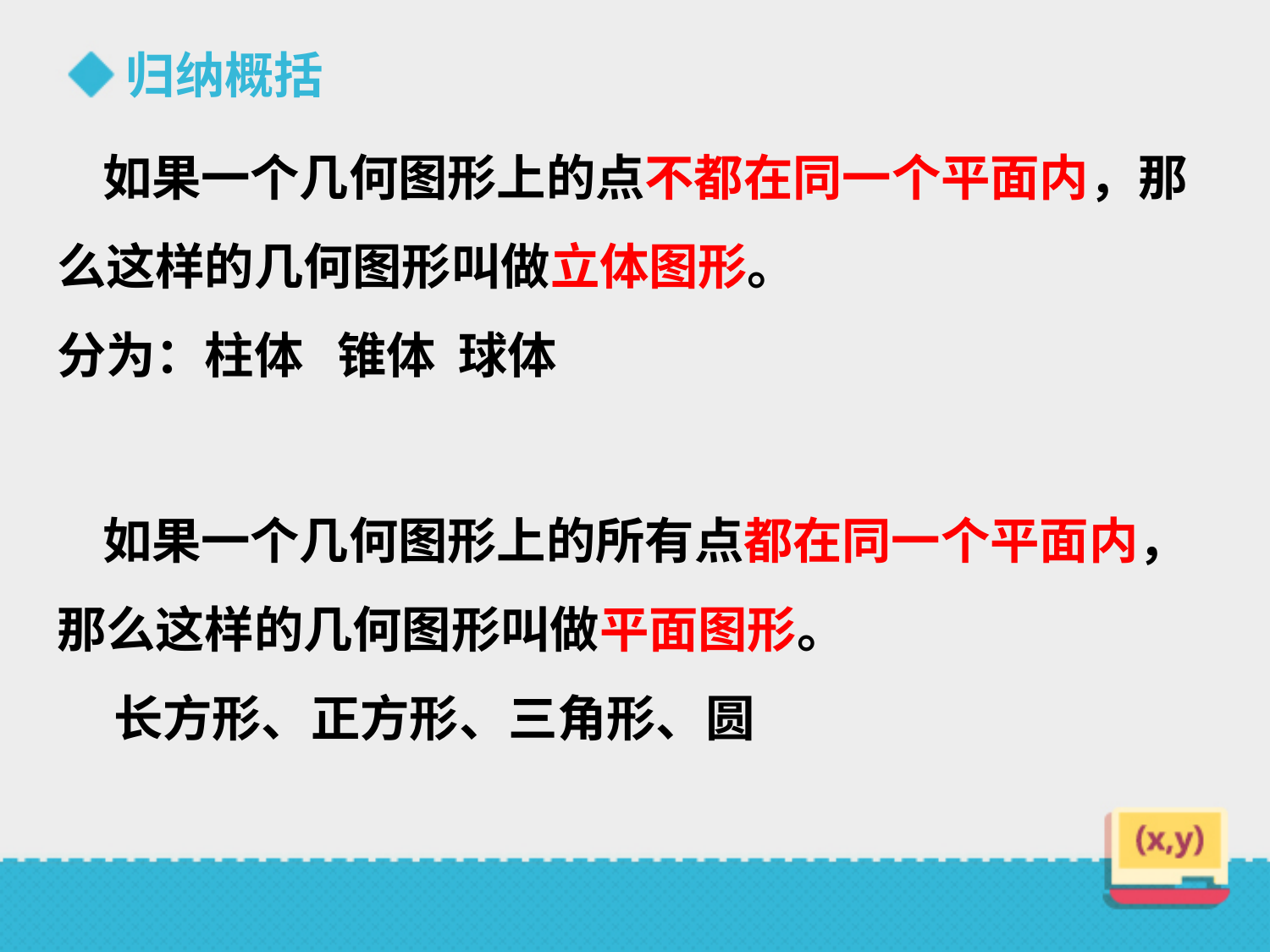

归纳概括
   如果一个几何图形上的点不都在同一个平面内，那么这样的几何图形叫做立体图形。
分为：柱体   锥体  球体
   如果一个几何图形上的所有点都在同一个平面内，那么这样的几何图形叫做平面图形。
    长方形、正方形、三角形、圆